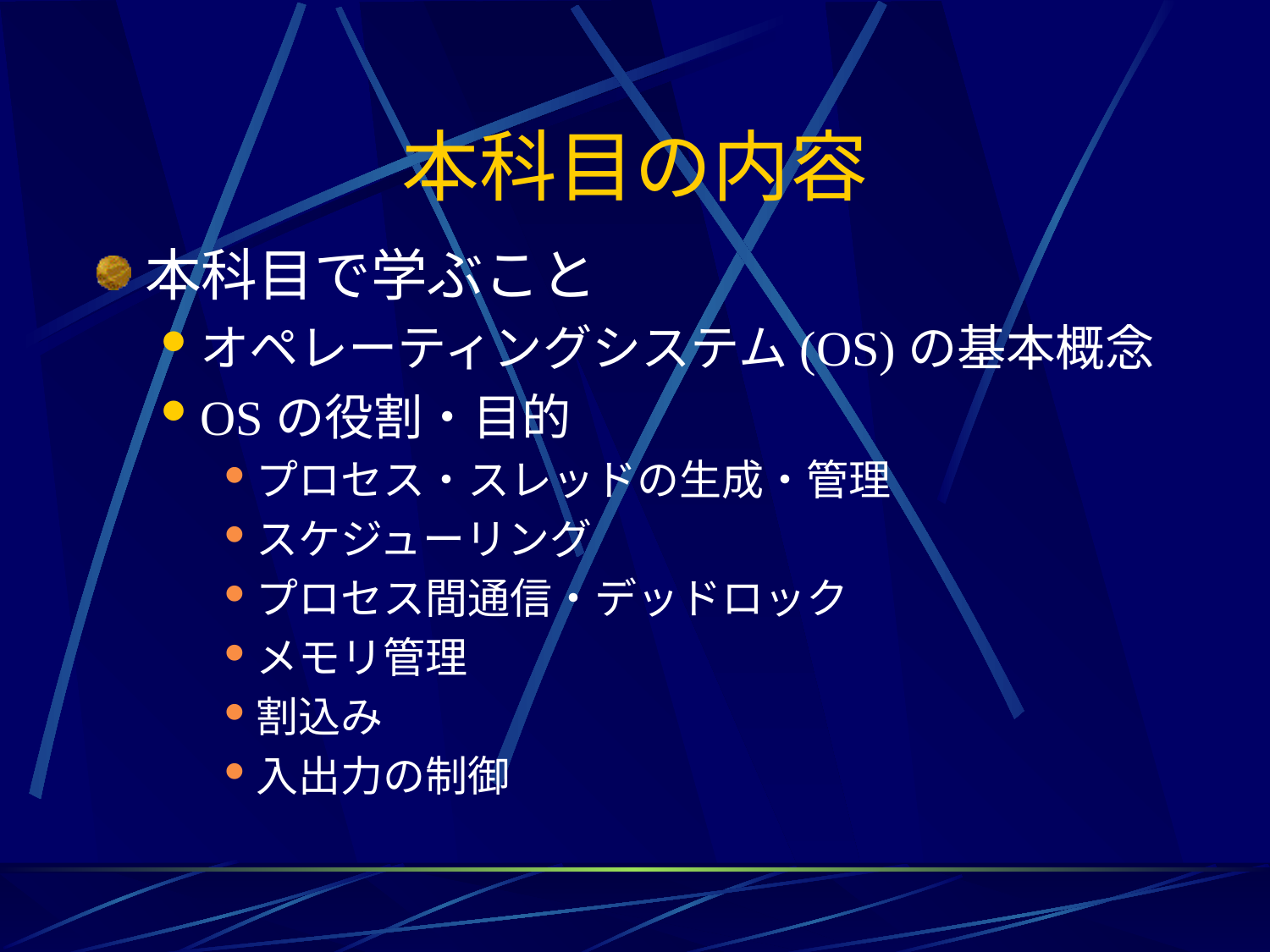

# 本科目の内容
本科目で学ぶこと
オペレーティングシステム(OS)の基本概念
OSの役割・目的
プロセス・スレッドの生成・管理
スケジューリング
プロセス間通信・デッドロック
メモリ管理
割込み
入出力の制御